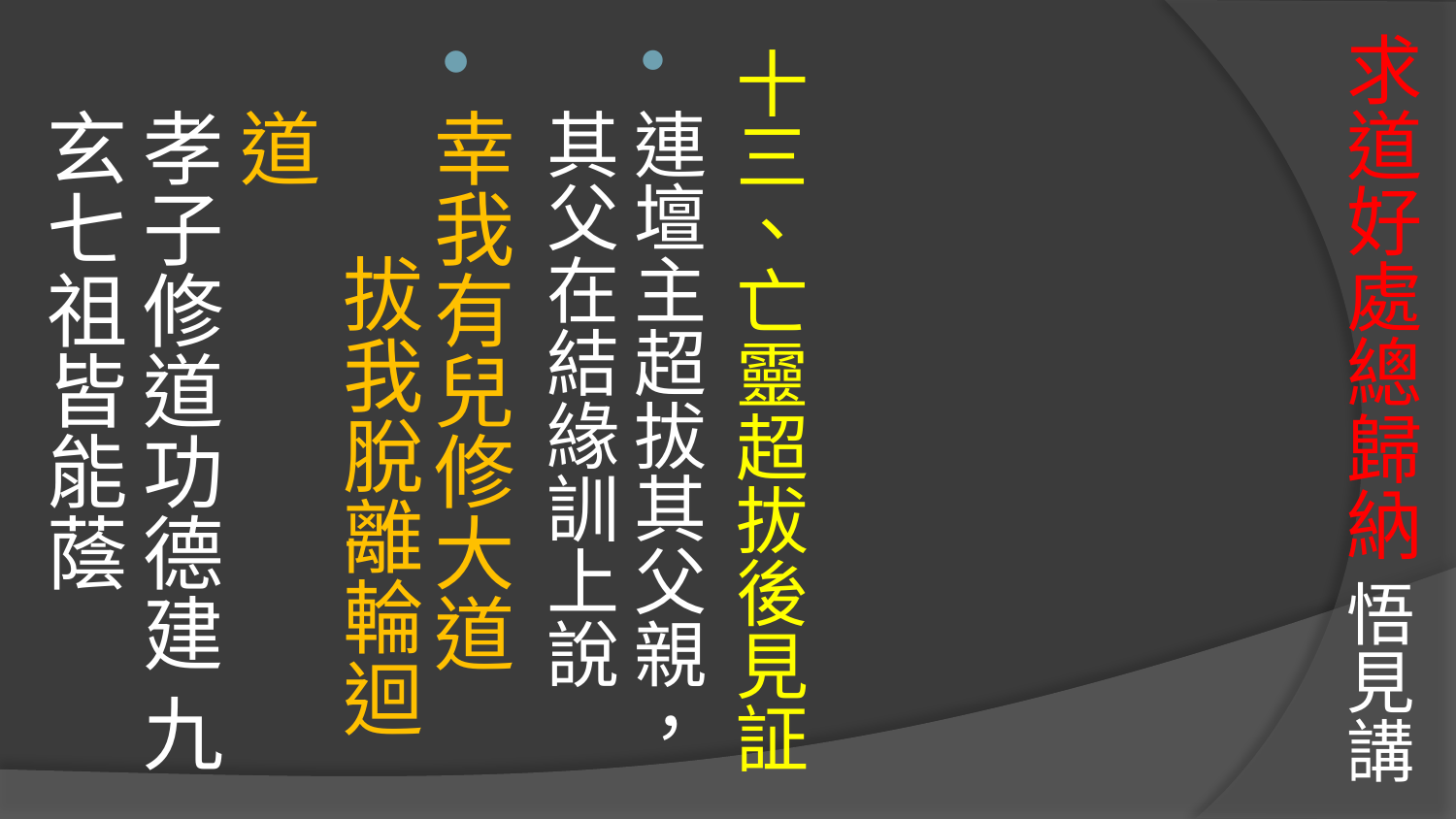

# 求道好處總歸納 悟見講
十三、亡靈超拔後見証
連壇主超拔其父親，其父在結緣訓上說
幸我有兒修大道              拔我脫離輪迴道
孝子修道功德建 九玄七祖皆能蔭